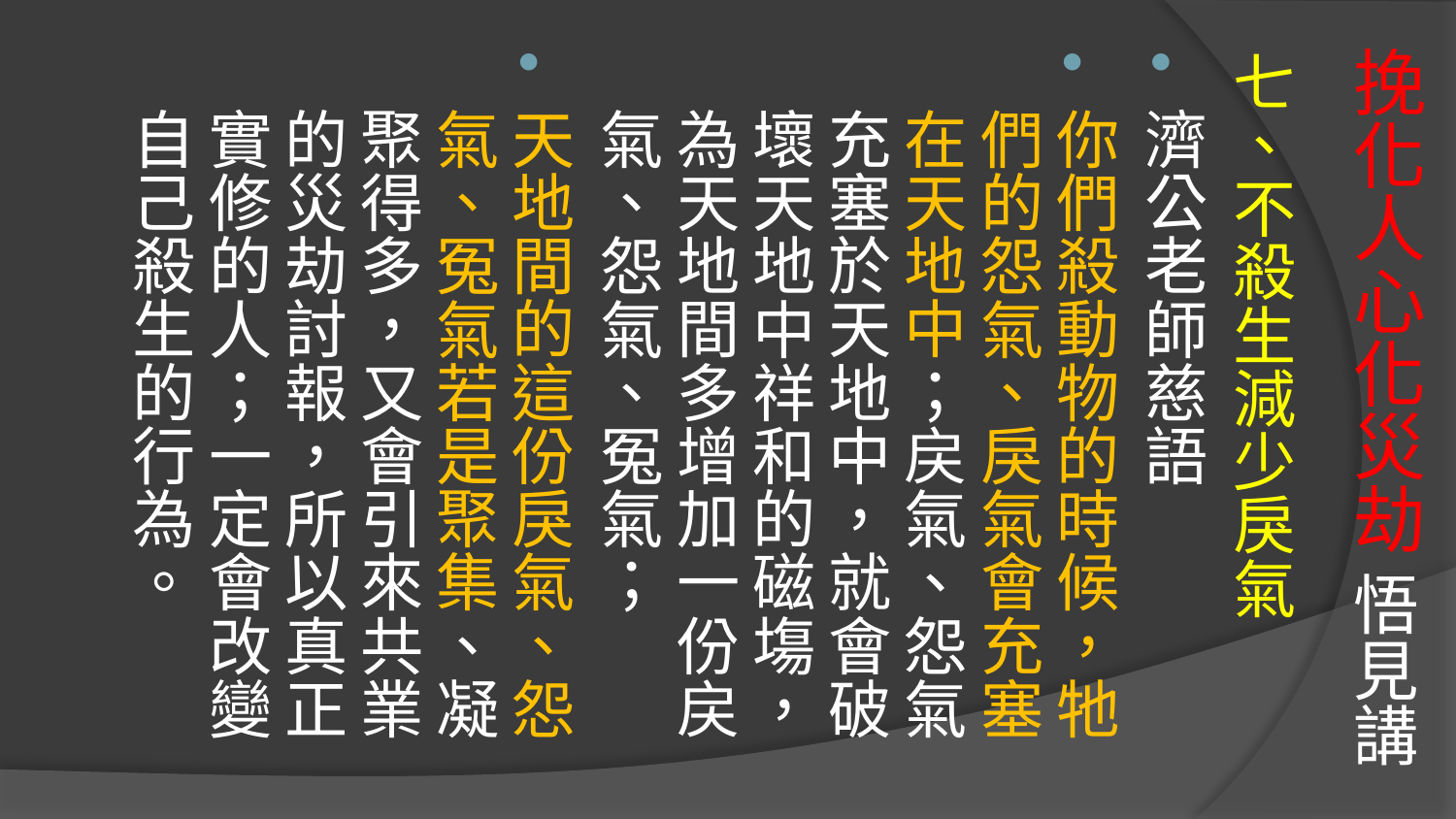

# 挽化人心化災劫 悟見講
七、不殺生減少戾氣
濟公老師慈語
你們殺動物的時候，牠們的怨氣、戾氣會充塞在天地中；戻氣、怨氣充塞於天地中，就會破壞天地中祥和的磁塲，為天地間多增加一份戻氣、怨氣、冤氣；
天地間的這份戾氣、怨氣、冤氣若是聚集、凝聚得多，又會引來共業的災劫討報，所以真正實修的人；一定會改變自己殺生的行為。